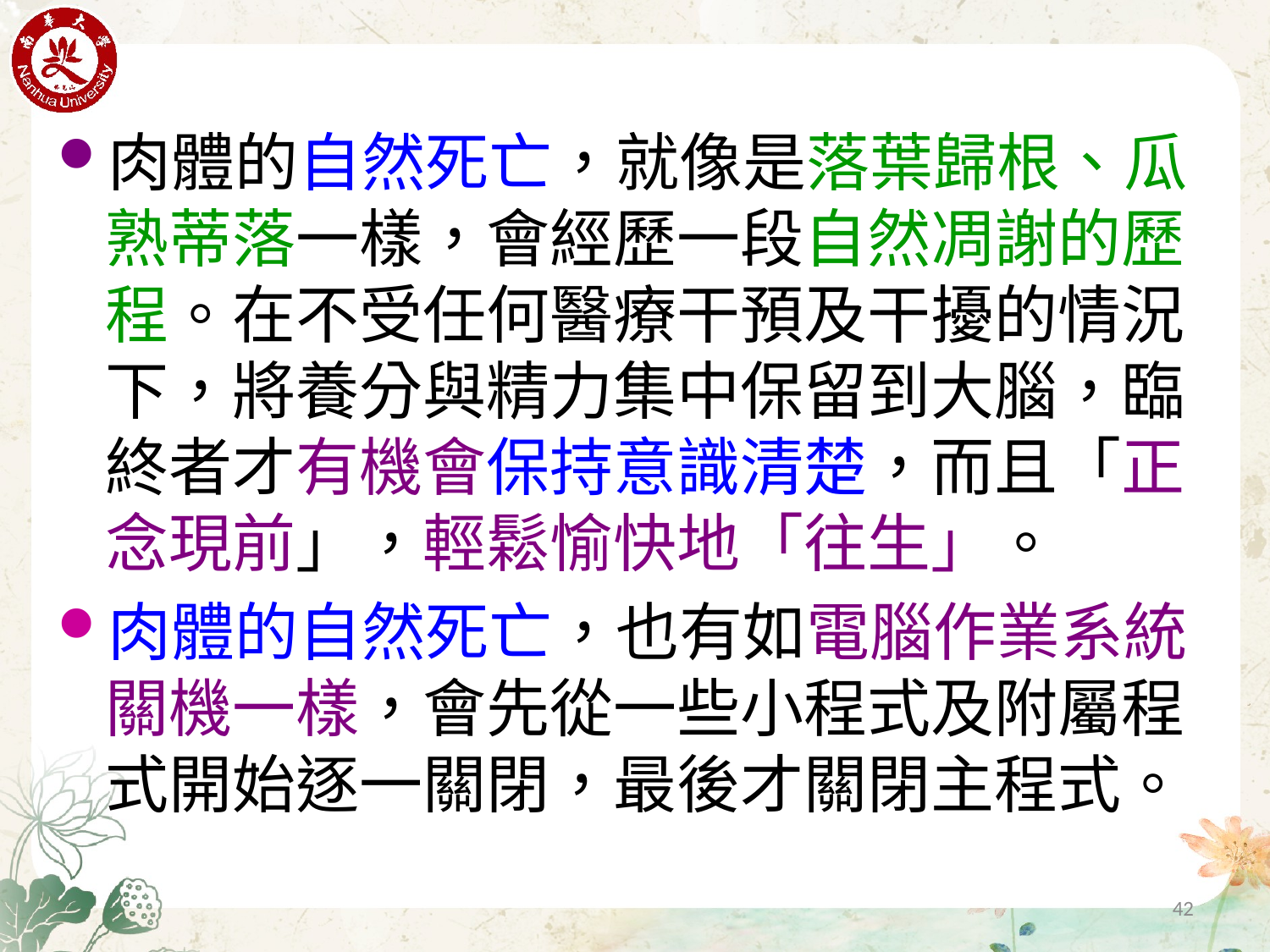

肉體的自然死亡，就像是落葉歸根、瓜熟蒂落一樣，會經歷一段自然凋謝的歷程。在不受任何醫療干預及干擾的情況下，將養分與精力集中保留到大腦，臨終者才有機會保持意識清楚，而且「正念現前」，輕鬆愉快地「往生」。
肉體的自然死亡，也有如電腦作業系統關機一樣，會先從一些小程式及附屬程式開始逐一關閉，最後才關閉主程式。
42